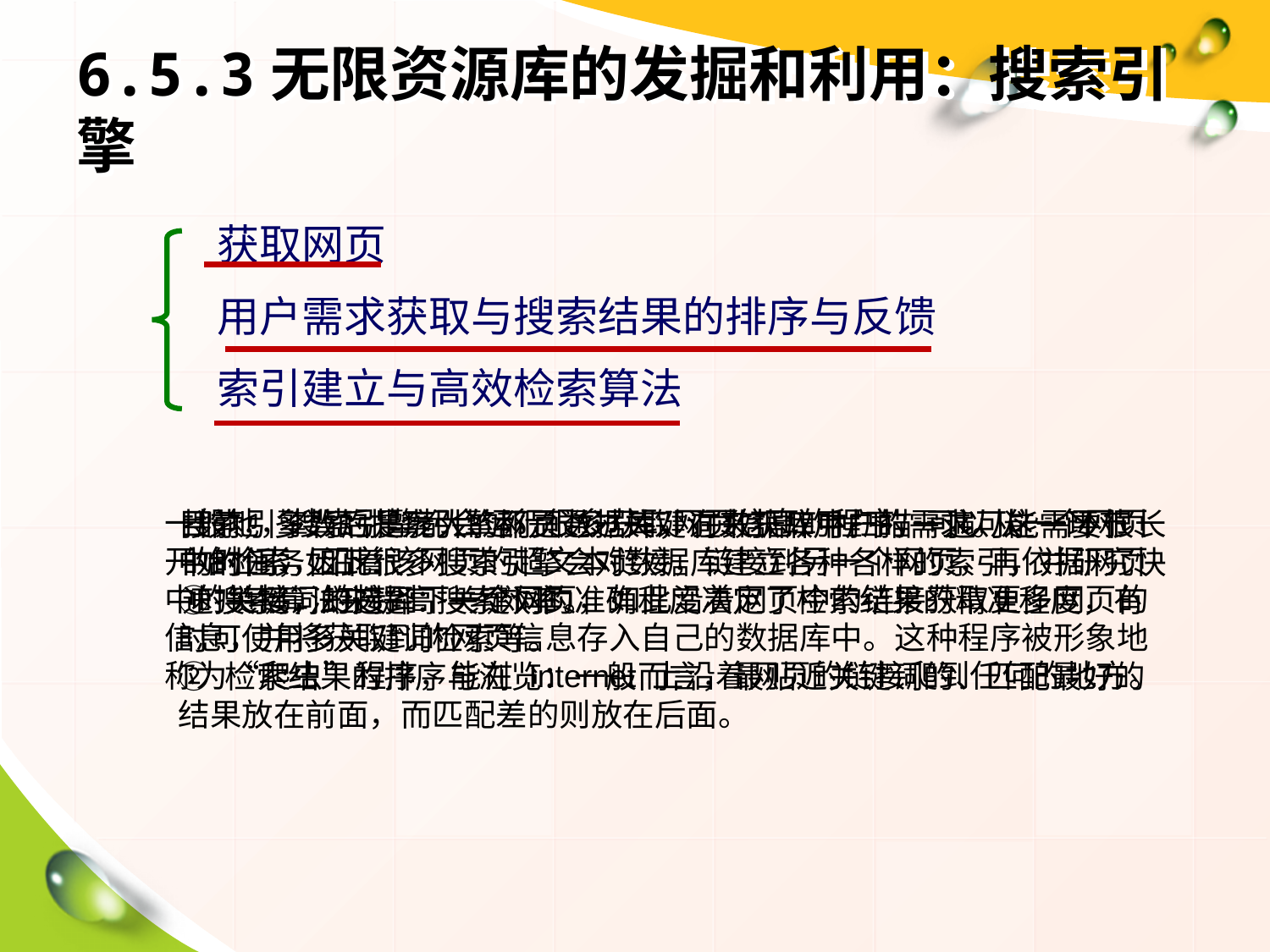

# 6.5.3无限资源库的发掘和利用：搜索引擎
获取网页
用户需求获取与搜索结果的排序与反馈
索引建立与高效检索算法

一般地，搜索引擎都会运行很多获取网页信息的程序，可以从一个网页开始检索，沿着该网页的超文本链接，链接到另一个网页，再依据网页中的链接，链接到下一个网页，如此沿着网页中的链接获取更多网页的信息，并将获取到的网页信息存入自己的数据库中。这种程序被形象地
称为“爬虫”程序，能在 Internet 上沿着网页的链接爬到任何的地方。

目前，多数的搜索引擎都是通过关键词来获取用户的需求。这一环节
中的任务如下：
① 关键词的选择：关键词的准确程度决定了检索结果的精准程度，有时可使用多关键词检索等。
② 检索结果的排序与浏览：一般而言，最贴近关键词的、匹配最好的结果放在前面，而匹配差的则放在后面。

搜索引擎背后是庞大的网页数据库，在数据库中扫描一遍可能需要很长的时间，因此很多搜索引擎会对数据库建立各种各样的索引，并研究快速搜索算法来提高搜索效率。